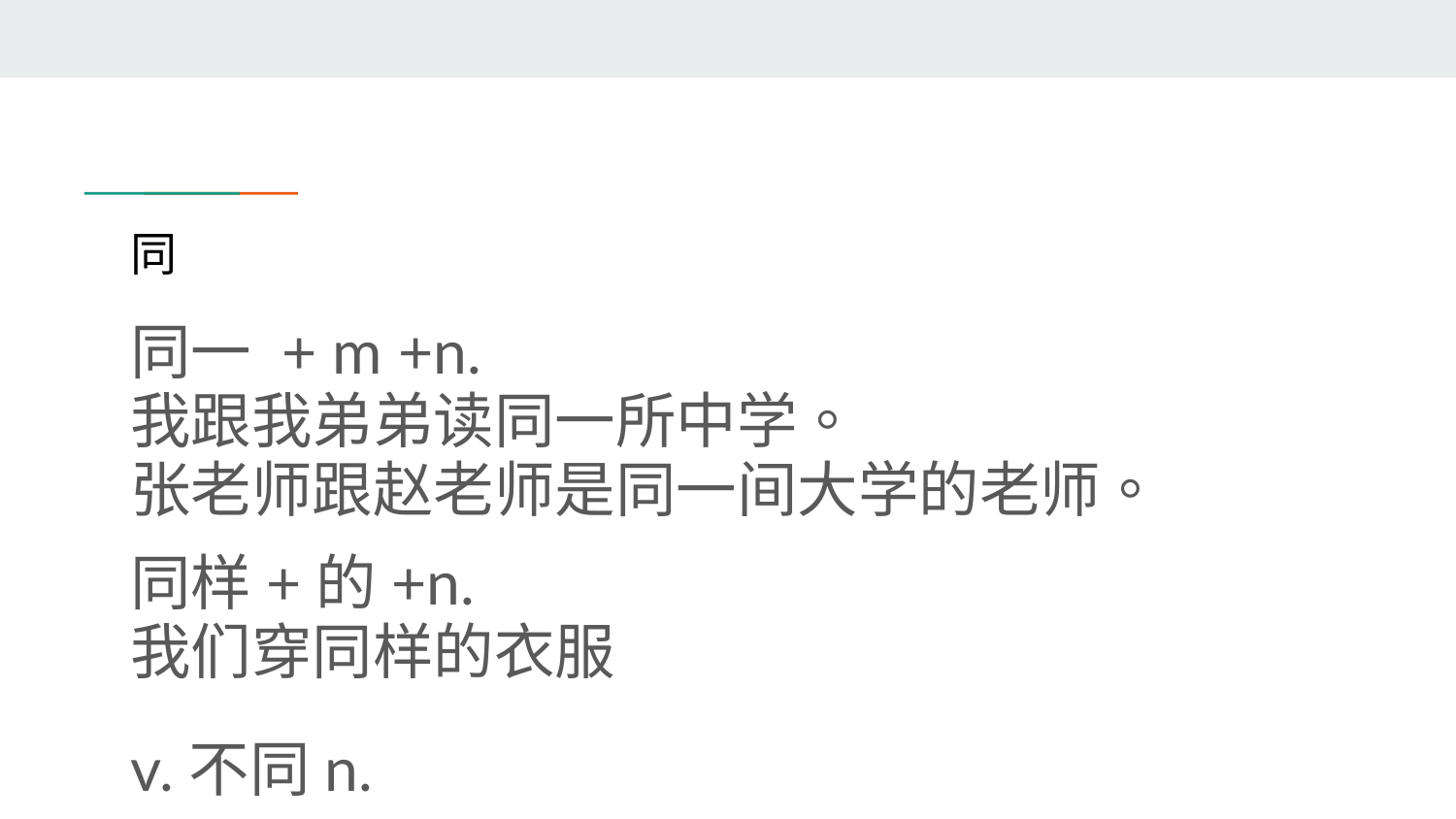

# 同
同一 + m +n.
我跟我弟弟读同一所中学。
张老师跟赵老师是同一间大学的老师。
同样+的+n.
我们穿同样的衣服
v.不同n.